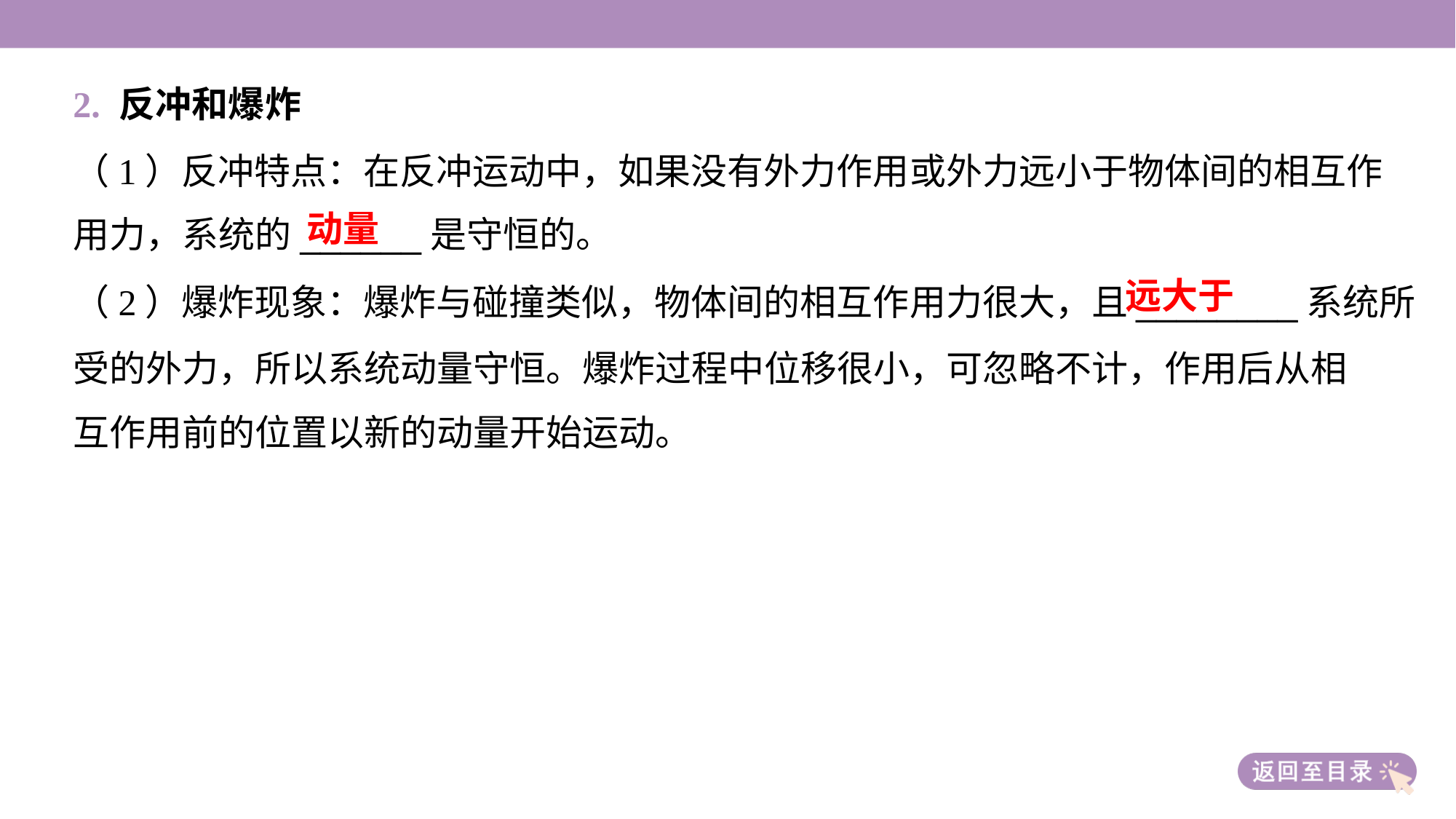

2. 反冲和爆炸
（1）反冲特点：在反冲运动中，如果没有外力作用或外力远小于物体间的相互作
用力，系统的______是守恒的。
动量
远大于
（2）爆炸现象：爆炸与碰撞类似，物体间的相互作用力很大，且________系统所
受的外力，所以系统动量守恒。爆炸过程中位移很小，可忽略不计，作用后从相
互作用前的位置以新的动量开始运动。